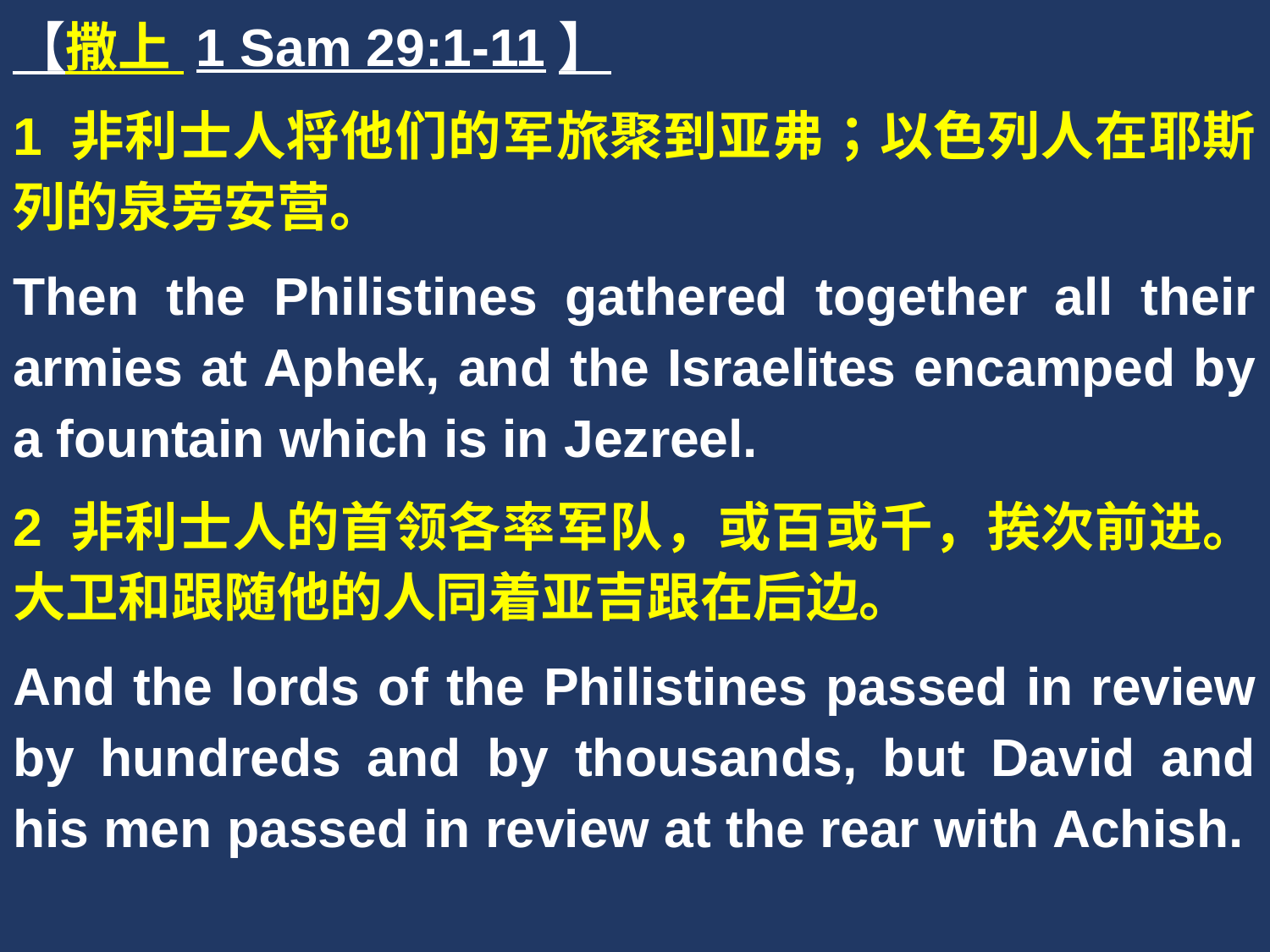

【撒上 1 Sam 29:1-11】
1 非利士人将他们的军旅聚到亚弗；以色列人在耶斯列的泉旁安营。
Then the Philistines gathered together all their armies at Aphek, and the Israelites encamped by a fountain which is in Jezreel.
2 非利士人的首领各率军队，或百或千，挨次前进。大卫和跟随他的人同着亚吉跟在后边。
And the lords of the Philistines passed in review by hundreds and by thousands, but David and his men passed in review at the rear with Achish.